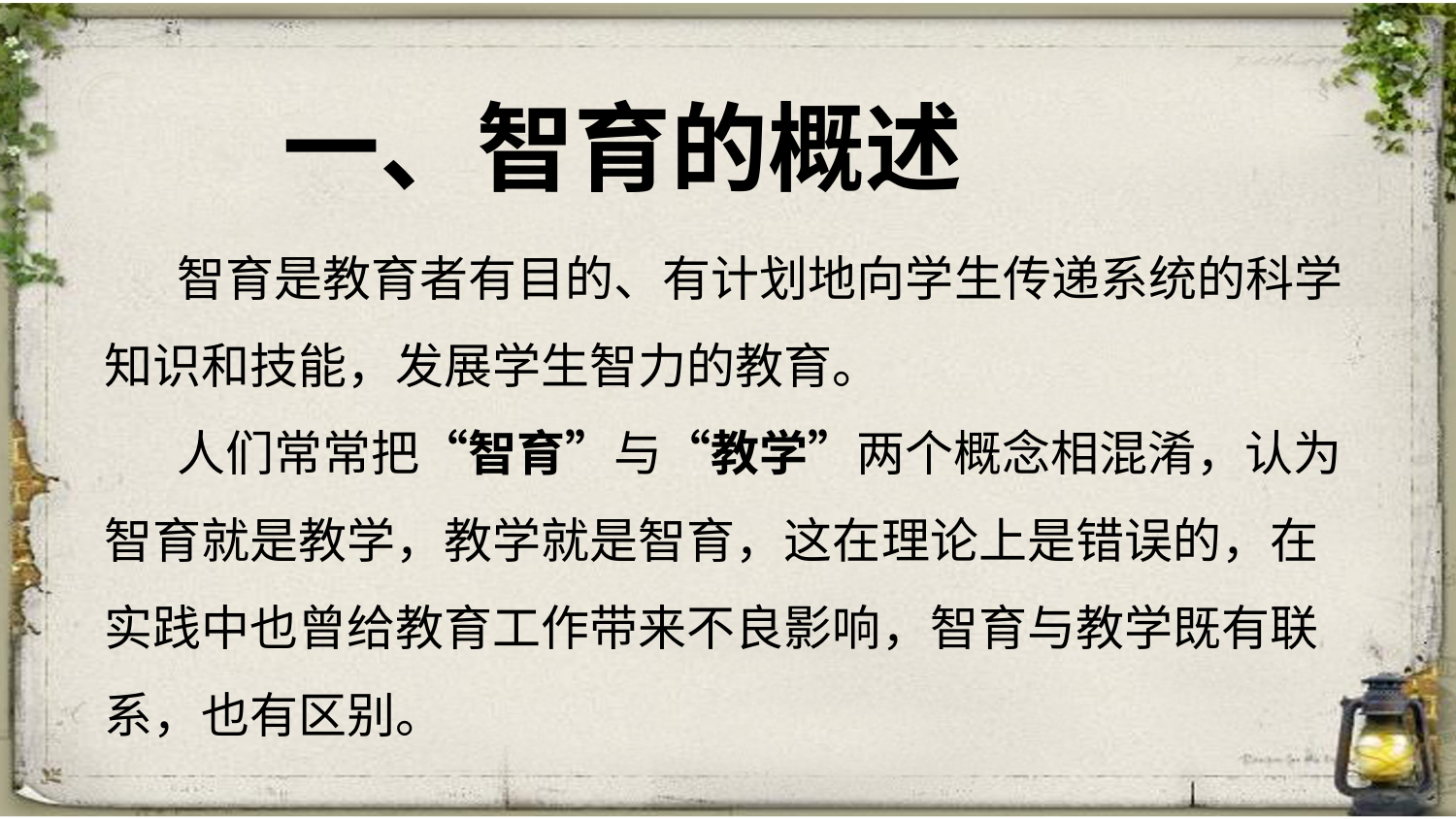

一、智育的概述
智育是教育者有目的、有计划地向学生传递系统的科学知识和技能，发展学生智力的教育。
人们常常把“智育”与“教学”两个概念相混淆，认为智育就是教学，教学就是智育，这在理论上是错误的，在实践中也曾给教育工作带来不良影响，智育与教学既有联系，也有区别。